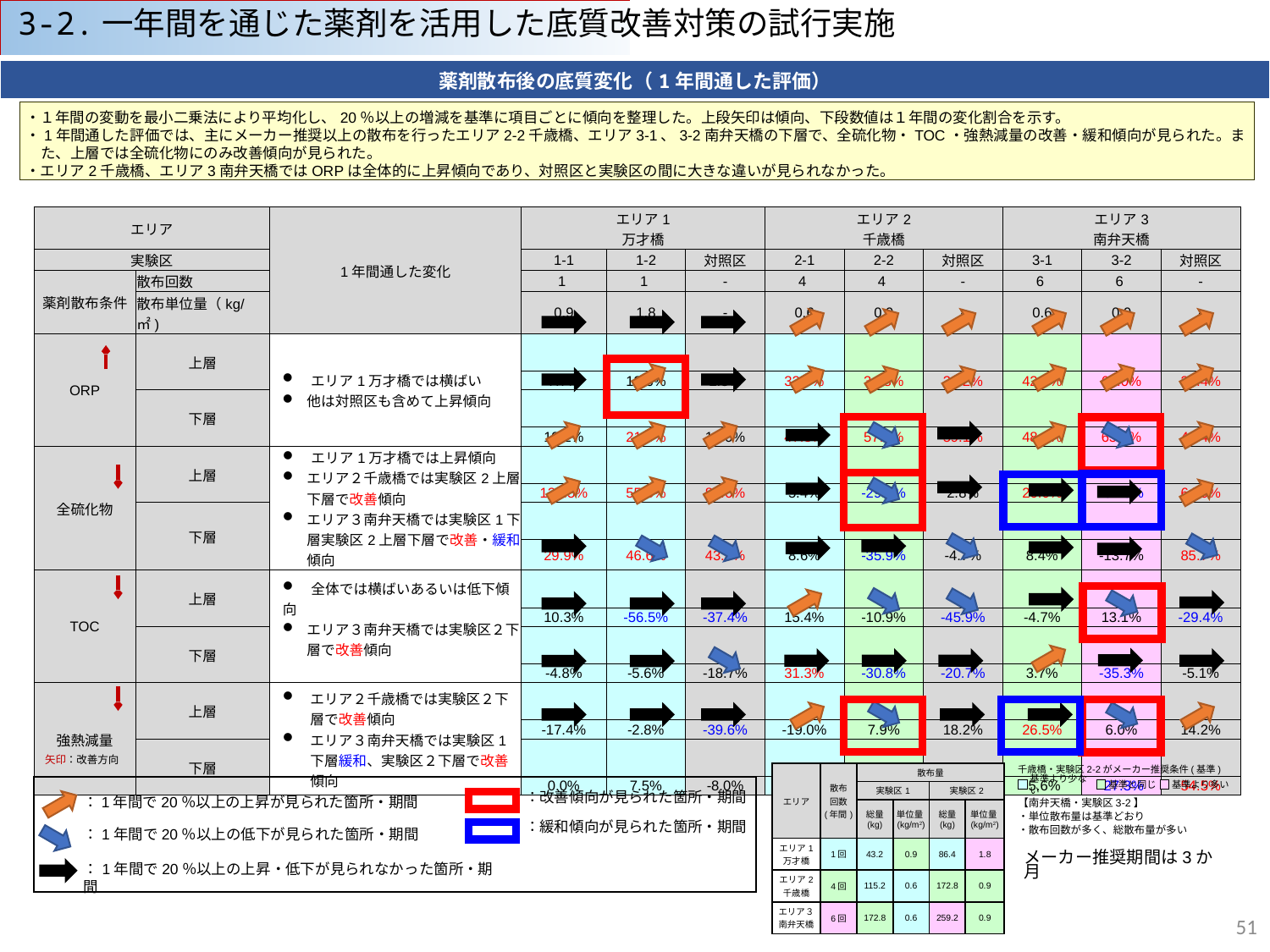

3-2.一年間を通じた薬剤を活用した底質改善対策の試行実施
| 薬剤散布後の底質変化（1年間通した評価） |
| --- |
・１年間の変動を最小二乗法により平均化し、20％以上の増減を基準に項目ごとに傾向を整理した。上段矢印は傾向、下段数値は１年間の変化割合を示す。
・1年間通した評価では、主にメーカー推奨以上の散布を行ったエリア2-2千歳橋、エリア3-1、3-2南弁天橋の下層で、全硫化物・TOC・強熱減量の改善・緩和傾向が見られた。また、上層では全硫化物にのみ改善傾向が見られた。
・エリア2千歳橋、エリア3南弁天橋ではORPは全体的に上昇傾向であり、対照区と実験区の間に大きな違いが見られなかった。
| エリア |  | 1年間通した変化 | エリア1 万才橋 |  |  | エリア2 千歳橋 |  |  | エリア3 南弁天橋 |  |  |
| --- | --- | --- | --- | --- | --- | --- | --- | --- | --- | --- | --- |
| 実験区 |  |  | 1-1 | 1-2 | 対照区 | 2-1 | 2-2 | 対照区 | 3-1 | 3-2 | 対照区 |
| 薬剤散布条件 | 散布回数 |  | 1 | 1 | - | 4 | 4 | - | 6 | 6 | - |
|  | 散布単位量（kg/㎡) |  | 0.9 | 1.8 | - | 0.6 | 0.9 | - | 0.6 | 0.9 | - |
| ORP | 上層 | エリア1万才橋では横ばい 他は対照区も含めて上昇傾向 |  |  |  |  |  |  |  |  |  |
|  |  |  | 7.7% | 13.6% | 2.8% | 32.3% | 34.8% | 30.2% | 42.4% | 61.0% | 34.4% |
|  | 下層 |  |  |  |  |  |  |  |  |  |  |
|  |  |  | 19.2% | 21.5% | 18.0% | 47.5% | 57.1% | 59.1% | 48.3% | 65.2% | 40.4% |
| 全硫化物 | 上層 | エリア1万才橋では上昇傾向 エリア２千歳橋では実験区2上層下層で改善傾向 エリア３南弁天橋では実験区1下層実験区2上層下層で改善・緩和傾向 |  |  |  |  |  |  |  |  |  |
|  |  |  | 126.5% | 55.8% | 86.6% | 5.4% | -29.0% | 2.8% | 26.0% | -61.5% | 64.0% |
|  | 下層 |  |  |  |  |  |  |  |  |  |  |
|  |  |  | 29.9% | 46.6% | 43.8% | 8.6% | -35.9% | -4.7% | 8.4% | -13.7% | 85.7% |
| TOC | 上層 | 全体では横ばいあるいは低下傾向 エリア３南弁天橋では実験区２下層で改善傾向 |  |  |  |  |  |  |  |  |  |
|  |  |  | 10.3% | -56.5% | -37.4% | 15.4% | -10.9% | -45.9% | -4.7% | 13.1% | -29.4% |
|  | 下層 |  |  |  |  |  |  |  |  |  |  |
|  |  |  | -4.8% | -5.6% | -18.7% | 31.3% | -30.8% | -20.7% | 3.7% | -35.3% | -5.1% |
| 強熱減量 | 上層 | エリア２千歳橋では実験区２下層で改善傾向 エリア３南弁天橋では実験区1下層緩和、実験区２下層で改善傾向 |  |  |  |  |  |  |  |  |  |
|  |  |  | -17.4% | -2.8% | -39.6% | -19.0% | 7.9% | 18.2% | 26.5% | 6.0% | 14.2% |
|  | 下層 |  |  |  |  |  |  |  |  |  |  |
|  |  |  | 0.0% | 7.5% | -8.0% | 20.6% | -37.6% | -4.5% | -5.6% | -27.3% | 54.5% |

矢印：改善方向
千歳橋・実験区2-2がメーカー推奨条件(基準)
基準より少ない
基準と同じ
基準より多い

| エリア | 散布 回数 (年間) | 散布量 |  |  |  |
| --- | --- | --- | --- | --- | --- |
|  |  | 実験区1 |  | 実験区2 |  |
|  |  | 総量 (kg) | 単位量(kg/m2) | 総量 (kg) | 単位量(kg/m2) |
| エリア1 万才橋 | 1回 | 43.2 | 0.9 | 86.4 | 1.8 |
| エリア2 千歳橋 | 4回 | 115.2 | 0.6 | 172.8 | 0.9 |
| エリア３ 南弁天橋 | 6回 | 172.8 | 0.6 | 259.2 | 0.9 |

：改善傾向が見られた箇所・期間

：緩和傾向が見られた箇所・期間

：1年間で20％以上の上昇が見られた箇所・期間

：1年間で20％以上の低下が見られた箇所・期間

：1年間で20％以上の上昇・低下が見られなかった箇所・期間

【南弁天橋・実験区3-2】
・単位散布量は基準どおり
・散布回数が多く、総散布量が多い
メーカー推奨期間は3か月
51